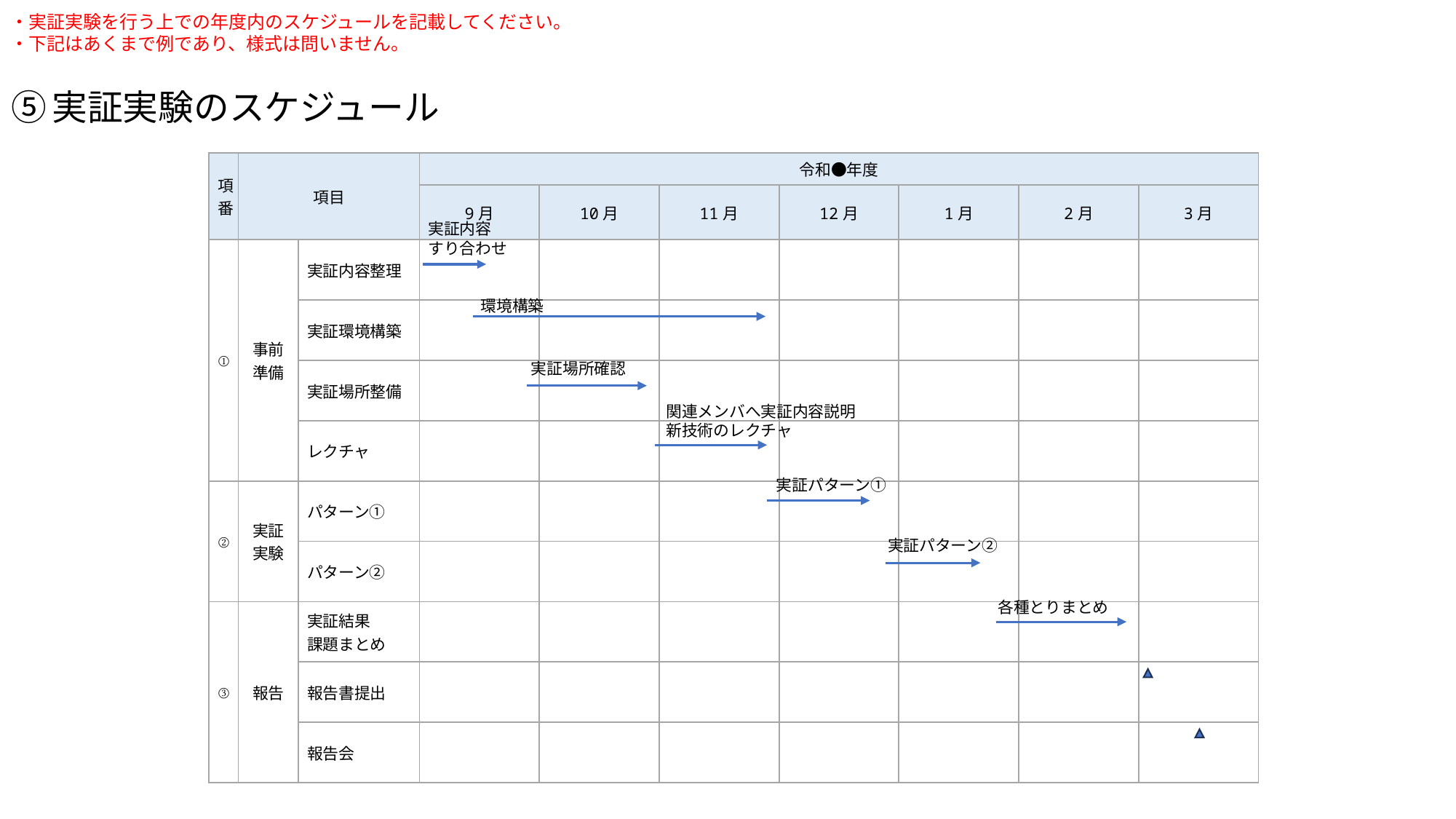

・実証実験を行う上での年度内のスケジュールを記載してください。
・下記はあくまで例であり、様式は問いません。
# ⑤実証実験のスケジュール
| 項番 | 項目 |  | 令和●年度 |  |  |  |  |  |  |
| --- | --- | --- | --- | --- | --- | --- | --- | --- | --- |
|  |  |  | 9月 | 10月 | 11月 | 12月 | 1月 | 2月 | 3月 |
| ① | 事前 準備 | 実証内容整理 |  |  |  |  |  |  |  |
|  |  | 実証環境構築 |  |  |  |  |  |  |  |
|  |  | 実証場所整備 |  |  |  |  |  |  |  |
|  |  | レクチャ |  |  |  |  |  |  |  |
| ② | 実証 実験 | パターン① |  |  |  |  |  |  |  |
|  |  | パターン② |  |  |  |  |  |  |  |
| ③ | 報告 | 実証結果 課題まとめ |  |  |  |  |  |  |  |
|  |  | 報告書提出 |  |  |  |  |  |  |  |
|  |  | 報告会 |  |  |  |  |  |  |  |
実証内容
すり合わせ
環境構築
実証場所確認
関連メンバへ実証内容説明
新技術のレクチャ
実証パターン①
実証パターン②
各種とりまとめ